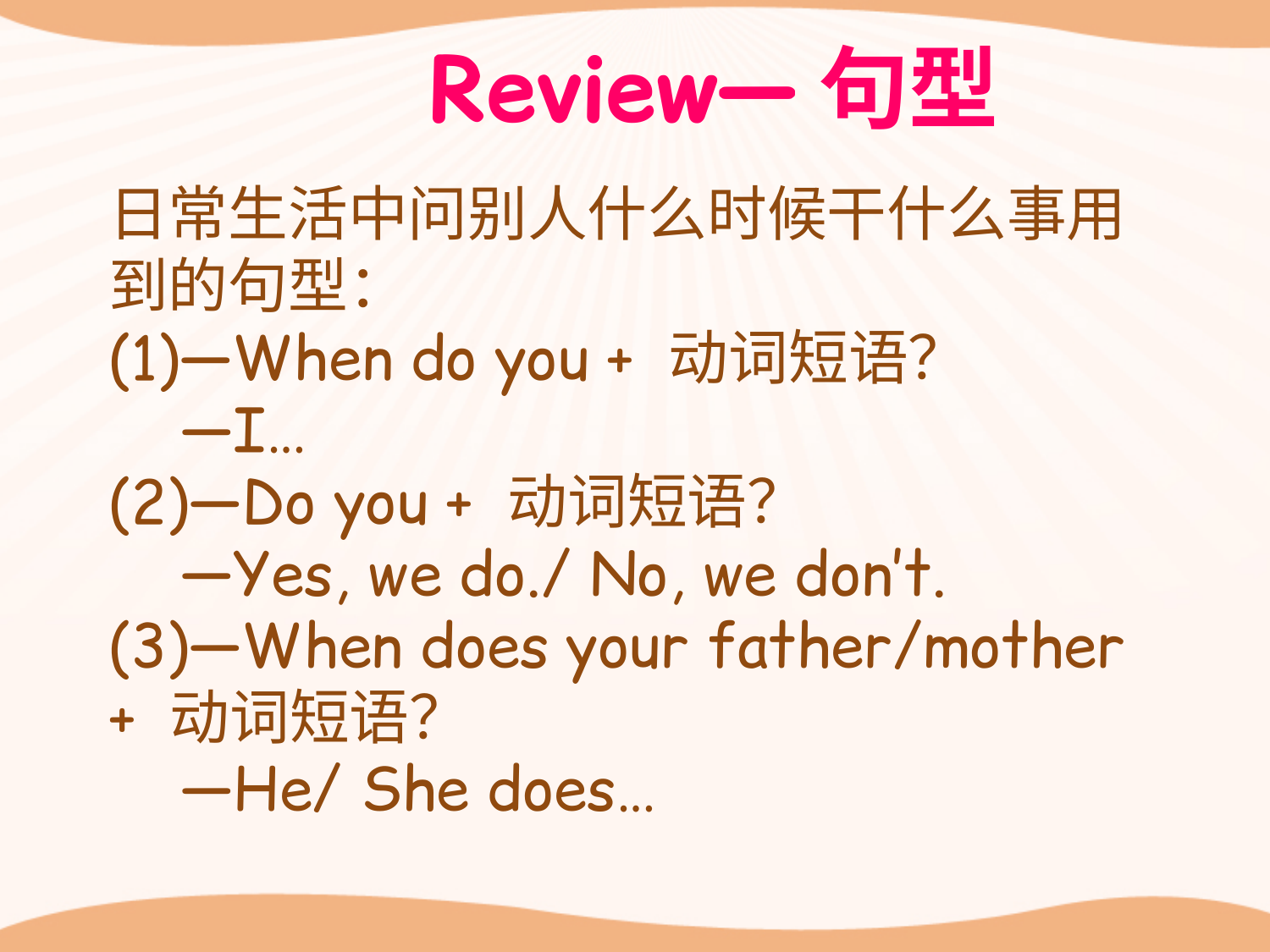

Review—句型
日常生活中问别人什么时候干什么事用到的句型：
(1)—When do you + 动词短语？
    —I…
(2)—Do you + 动词短语？
    —Yes, we do./ No, we don’t.
(3)—When does your father/mother + 动词短语？
    —He/ She does…